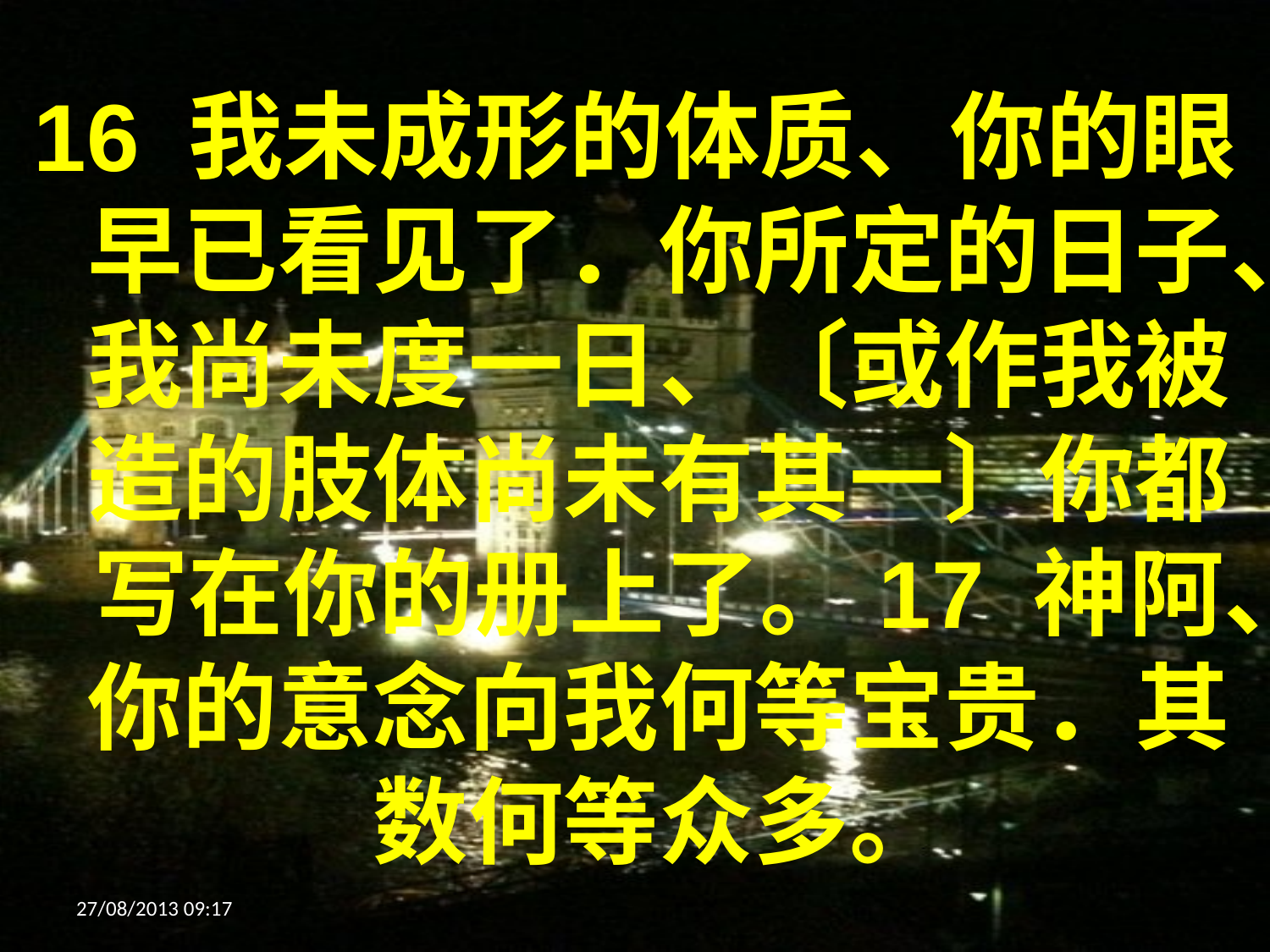

16 我未成形的体质、你的眼早已看见了．你所定的日子、我尚未度一日、〔或作我被造的肢体尚未有其一〕你都写在你的册上了。17 神阿、你的意念向我何等宝贵．其数何等众多。
27/08/2013 09:17